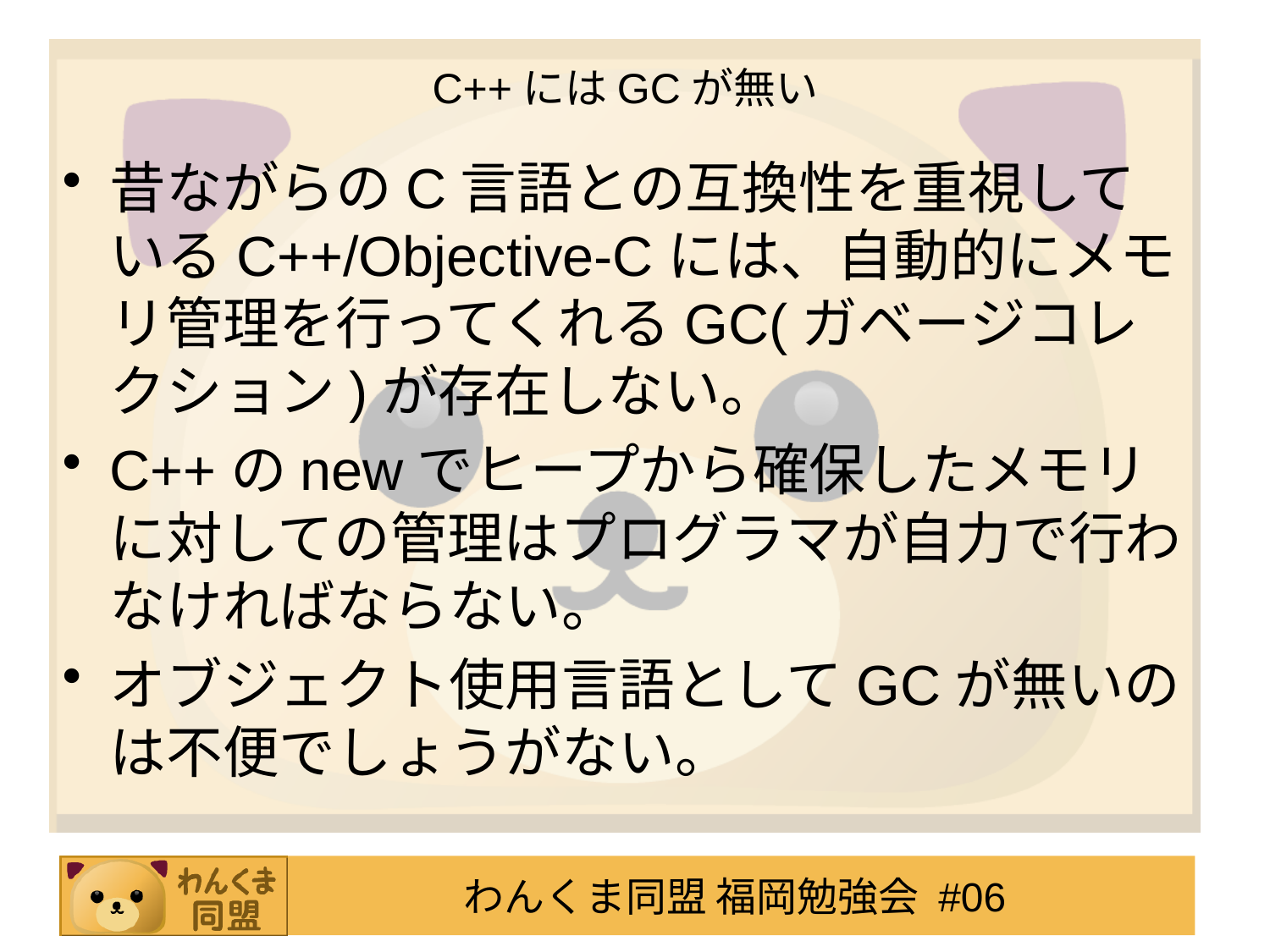

# C++にはGCが無い
昔ながらのC言語との互換性を重視しているC++/Objective-Cには、自動的にメモリ管理を行ってくれるGC(ガベージコレクション)が存在しない。
C++のnewでヒープから確保したメモリに対しての管理はプログラマが自力で行わなければならない。
オブジェクト使用言語としてGCが無いのは不便でしょうがない。